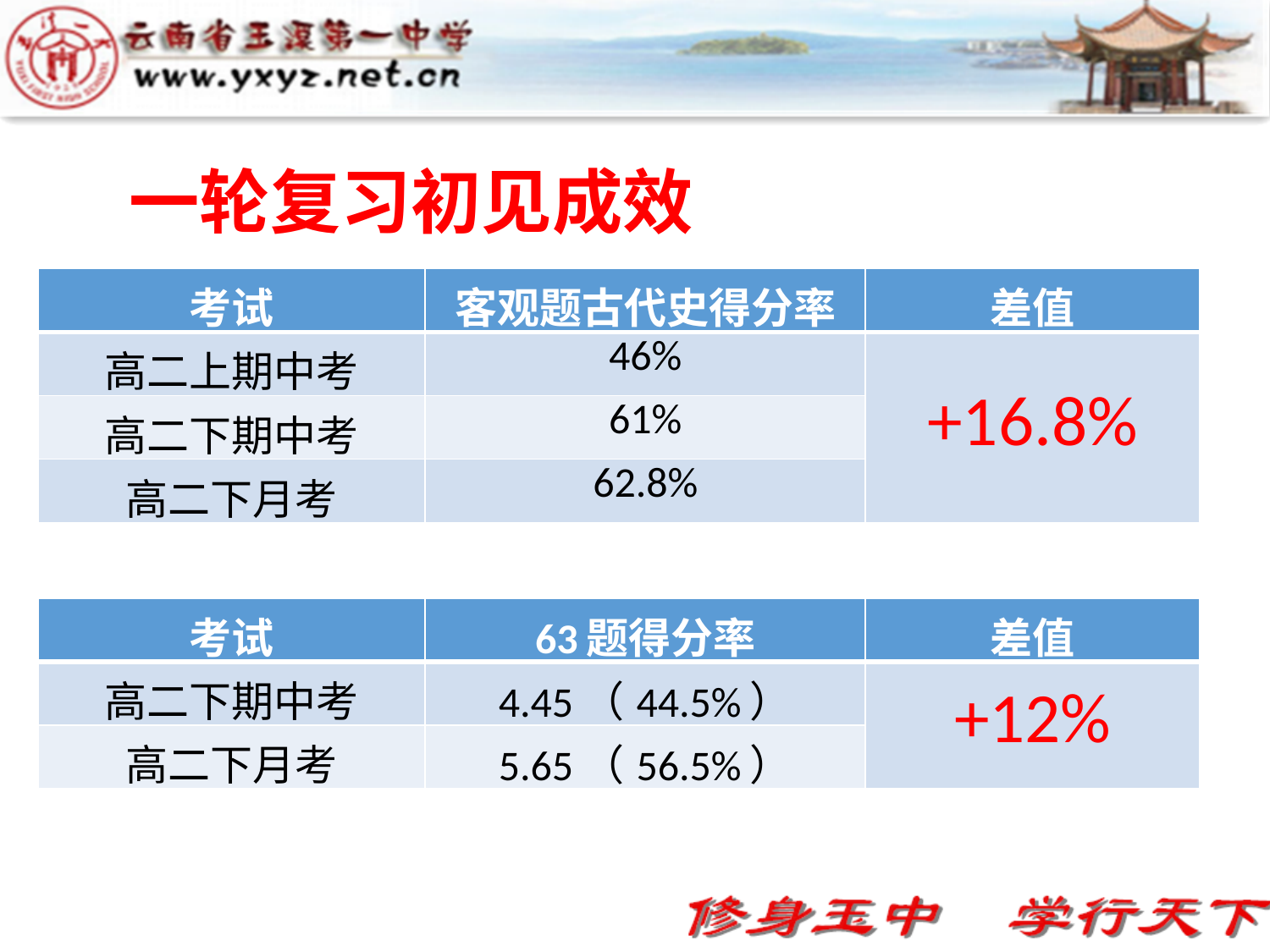

一轮复习初见成效
| 考试 | 客观题古代史得分率 | 差值 |
| --- | --- | --- |
| 高二上期中考 | 46% | +16.8% |
| 高二下期中考 | 61% |  |
| 高二下月考 | 62.8% |  |
| 考试 | 63题得分率 | 差值 |
| --- | --- | --- |
| 高二下期中考 | 4.45（44.5%） | +12% |
| 高二下月考 | 5.65（56.5%） |  |